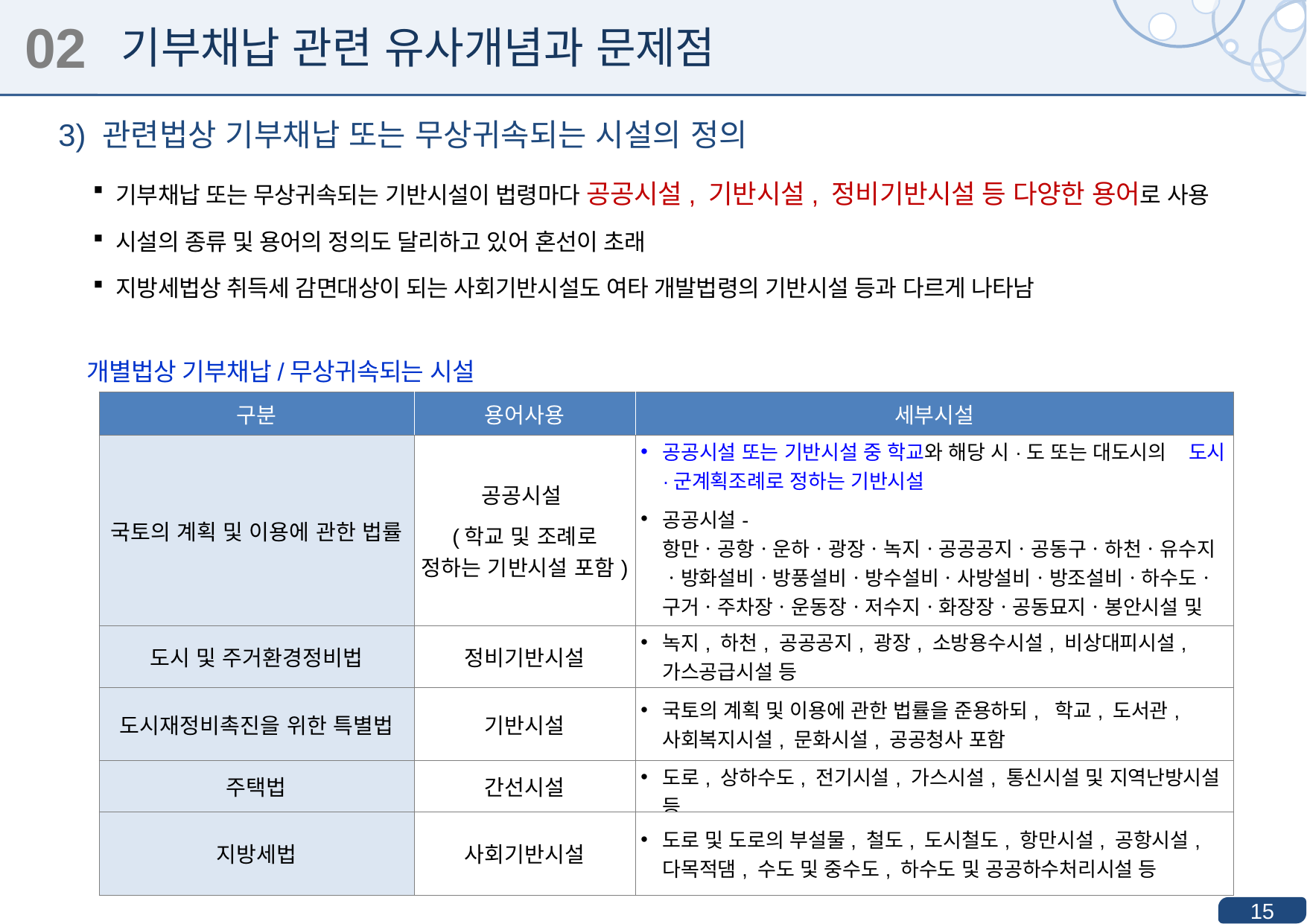

02
기부채납 관련 유사개념과 문제점
3) 관련법상 기부채납 또는 무상귀속되는 시설의 정의
기부채납 또는 무상귀속되는 기반시설이 법령마다 공공시설, 기반시설, 정비기반시설 등 다양한 용어로 사용
시설의 종류 및 용어의 정의도 달리하고 있어 혼선이 초래
지방세법상 취득세 감면대상이 되는 사회기반시설도 여타 개발법령의 기반시설 등과 다르게 나타남

개별법상 기부채납/무상귀속되는 시설
| 구분 | 용어사용 | 세부시설 |
| --- | --- | --- |
| 국토의 계획 및 이용에 관한 법률 | 공공시설 (학교 및 조례로 정하는 기반시설 포함) | 공공시설 또는 기반시설 중 학교와 해당 시·도 또는 대도시의 도시·군계획조례로 정하는 기반시설 공공시설-항만ㆍ공항ㆍ운하ㆍ광장ㆍ녹지ㆍ공공공지ㆍ공동구ㆍ하천ㆍ유수지ㆍ방화설비ㆍ방풍설비ㆍ방수설비ㆍ사방설비ㆍ방조설비ㆍ하수도ㆍ구거ㆍ주차장ㆍ운동장ㆍ저수지ㆍ화장장ㆍ공동묘지ㆍ봉안시설 및 유비쿼터스도시 통합운영센터 |
| 도시 및 주거환경정비법 | 정비기반시설 | 녹지, 하천, 공공공지, 광장, 소방용수시설, 비상대피시설, 가스공급시설 등 |
| 도시재정비촉진을 위한 특별법 | 기반시설 | 국토의 계획 및 이용에 관한 법률을 준용하되, 학교, 도서관, 사회복지시설, 문화시설, 공공청사 포함 |
| 주택법 | 간선시설 | 도로, 상하수도, 전기시설, 가스시설, 통신시설 및 지역난방시설 등 |
| 지방세법 | 사회기반시설 | 도로 및 도로의 부설물, 철도, 도시철도, 항만시설, 공항시설, 다목적댐, 수도 및 중수도, 하수도 및 공공하수처리시설 등 |
15